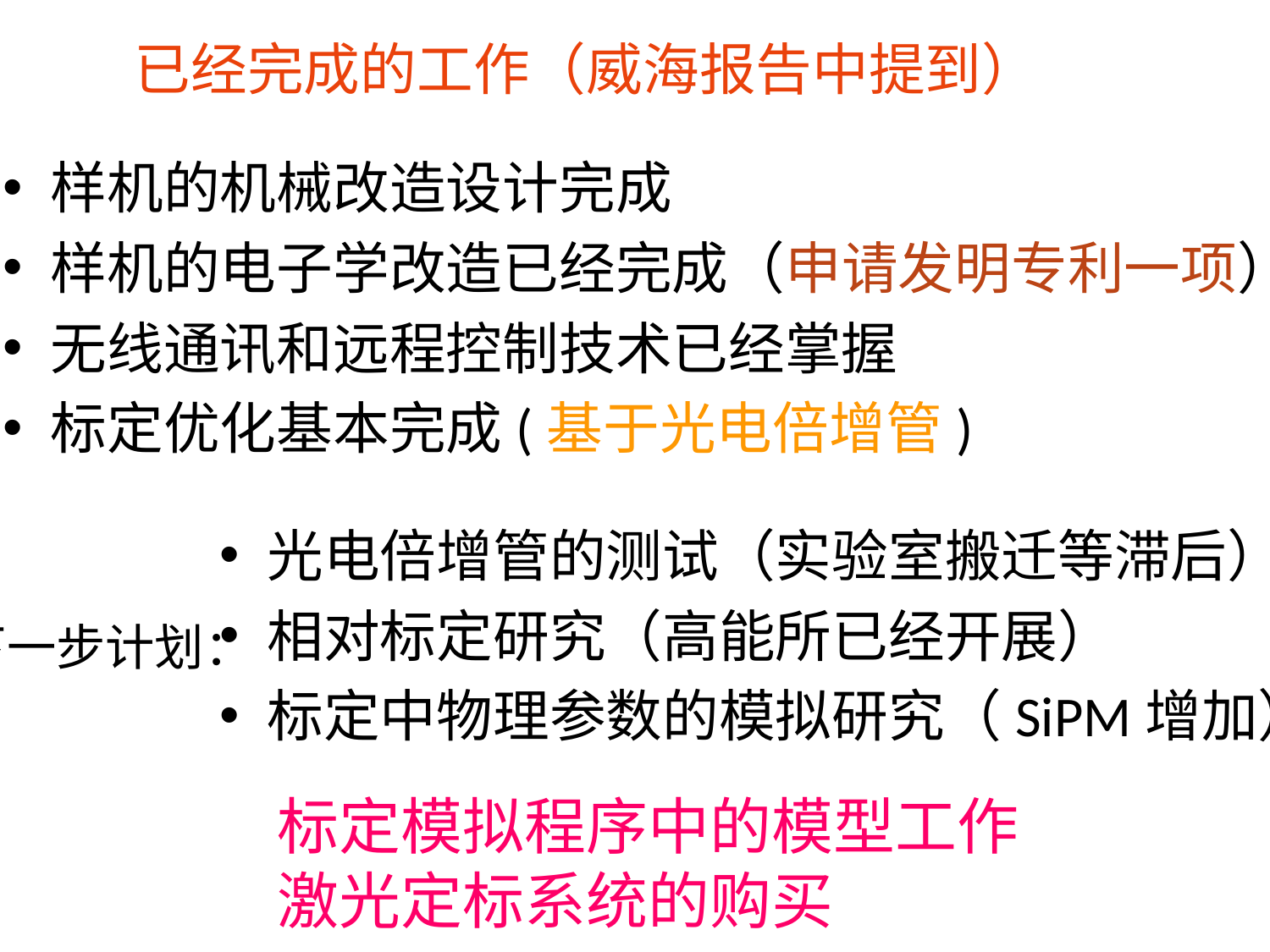

已经完成的工作（威海报告中提到）
样机的机械改造设计完成
样机的电子学改造已经完成（申请发明专利一项）
无线通讯和远程控制技术已经掌握
标定优化基本完成(基于光电倍增管)
光电倍增管的测试（实验室搬迁等滞后）
相对标定研究（高能所已经开展）
标定中物理参数的模拟研究（SiPM增加）
下一步计划：
标定模拟程序中的模型工作
激光定标系统的购买
9